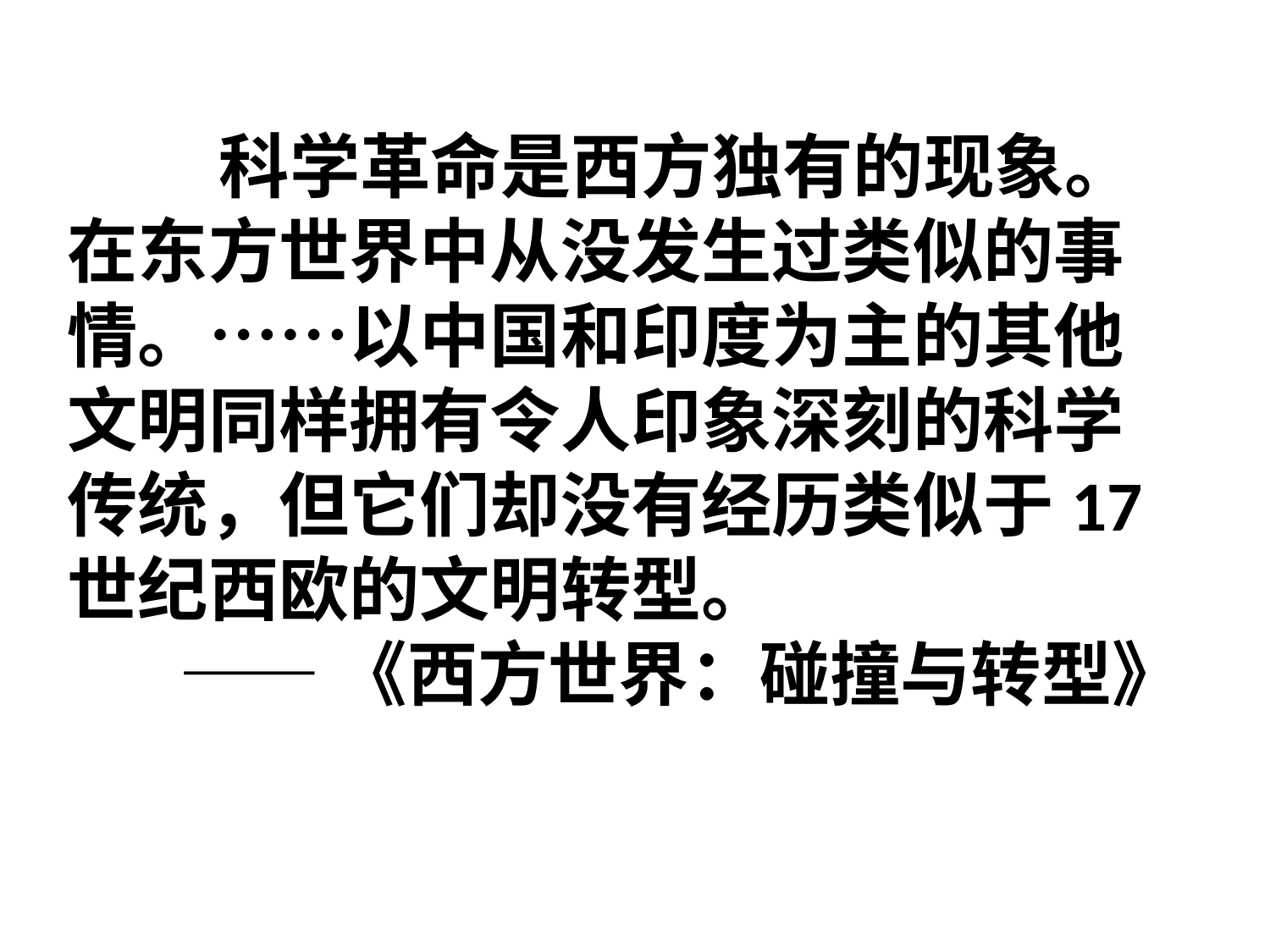

科学革命是西方独有的现象。在东方世界中从没发生过类似的事情。……以中国和印度为主的其他文明同样拥有令人印象深刻的科学传统，但它们却没有经历类似于17世纪西欧的文明转型。
——《西方世界：碰撞与转型》